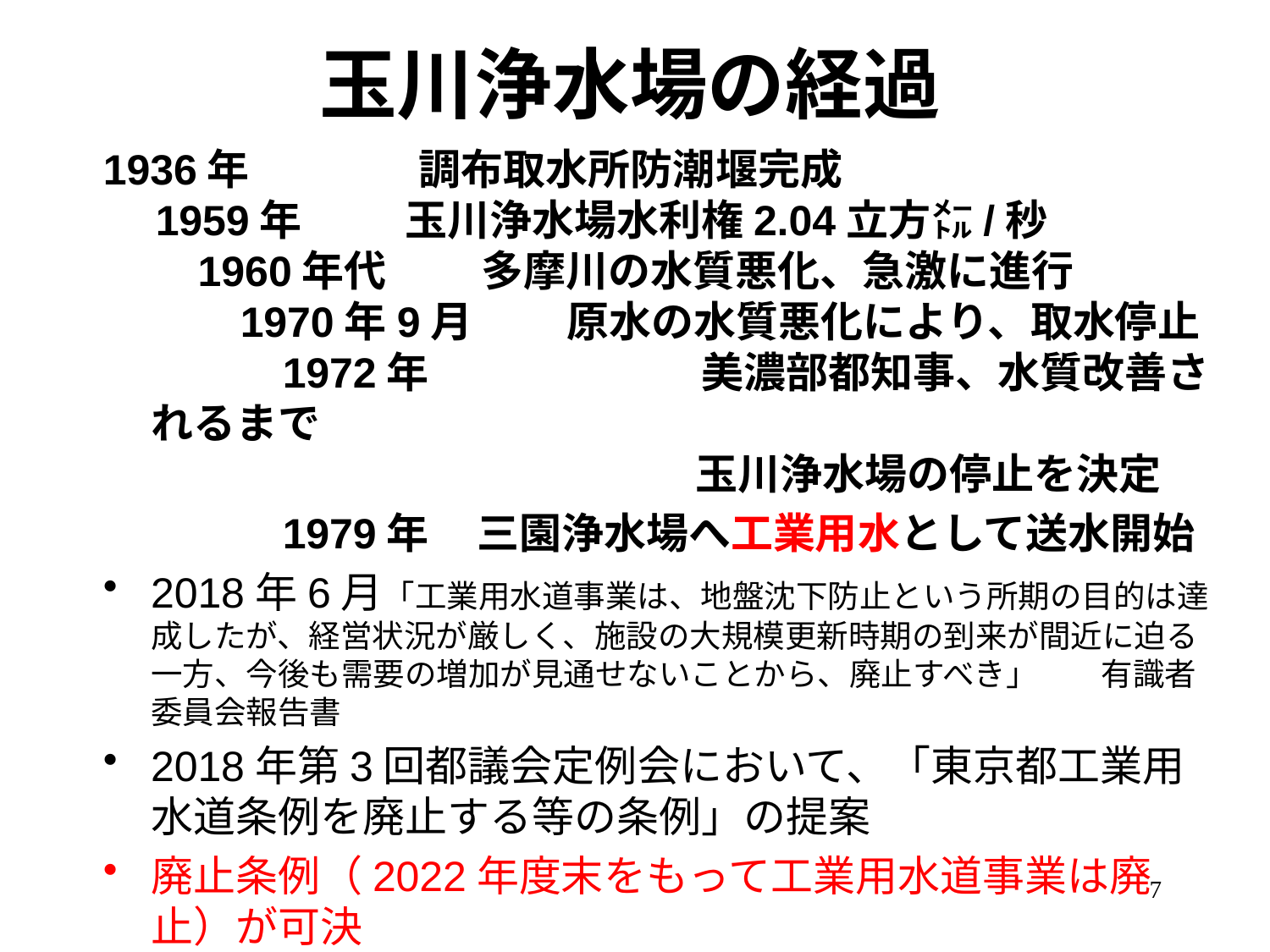

# 玉川浄水場の経過
1936年　　　　調布取水所防潮堰完成
　1959年	玉川浄水場水利権2.04立方㍍/秒
　　1960年代　　 多摩川の水質悪化、急激に進行
　　　1970年9月 　　原水の水質悪化により、取水停止
　　　　1972年	　　　　美濃部都知事、水質改善されるまで
　　　　　　　　　　　　　　玉川浄水場の停止を決定
　　　　1979年     三園浄水場へ工業用水として送水開始
2018年6月「工業用水道事業は、地盤沈下防止という所期の目的は達成したが、経営状況が厳しく、施設の大規模更新時期の到来が間近に迫る一方、今後も需要の増加が見通せないことから、廃止すべき」　　有識者委員会報告書
2018年第3回都議会定例会において、「東京都工業用水道条例を廃止する等の条例」の提案
廃止条例（2022年度末をもって工業用水道事業は廃止）が可決

7